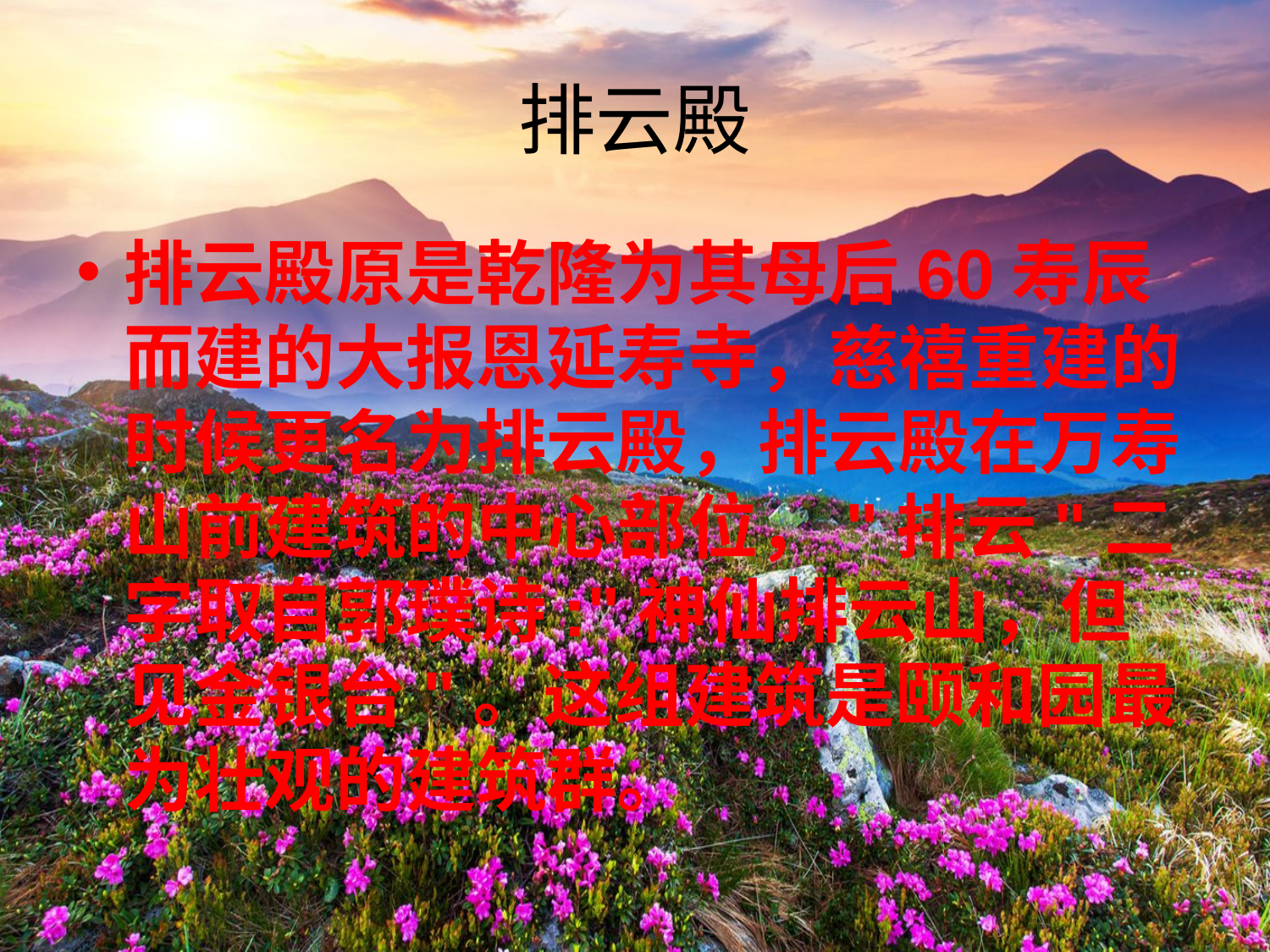

# 排云殿
排云殿原是乾隆为其母后60寿辰而建的大报恩延寿寺，慈禧重建的时候更名为排云殿，排云殿在万寿山前建筑的中心部位，"排云"二字取自郭璞诗:"神仙排云山，但见金银台"。这组建筑是颐和园最为壮观的建筑群。